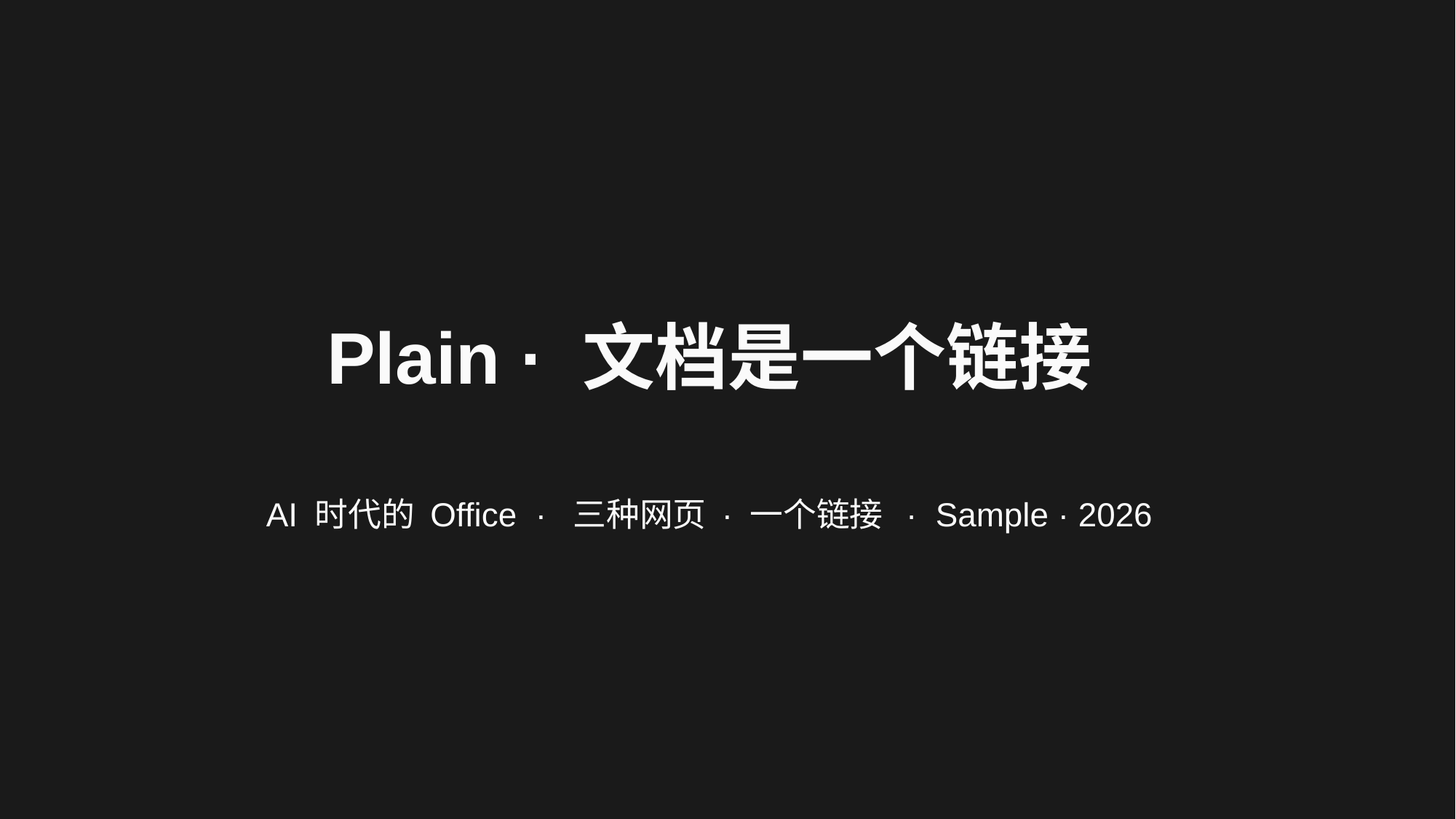

Plain · 文档是一个链接
AI 时代的 Office  ·  三种网页 · 一个链接  ·  Sample · 2026